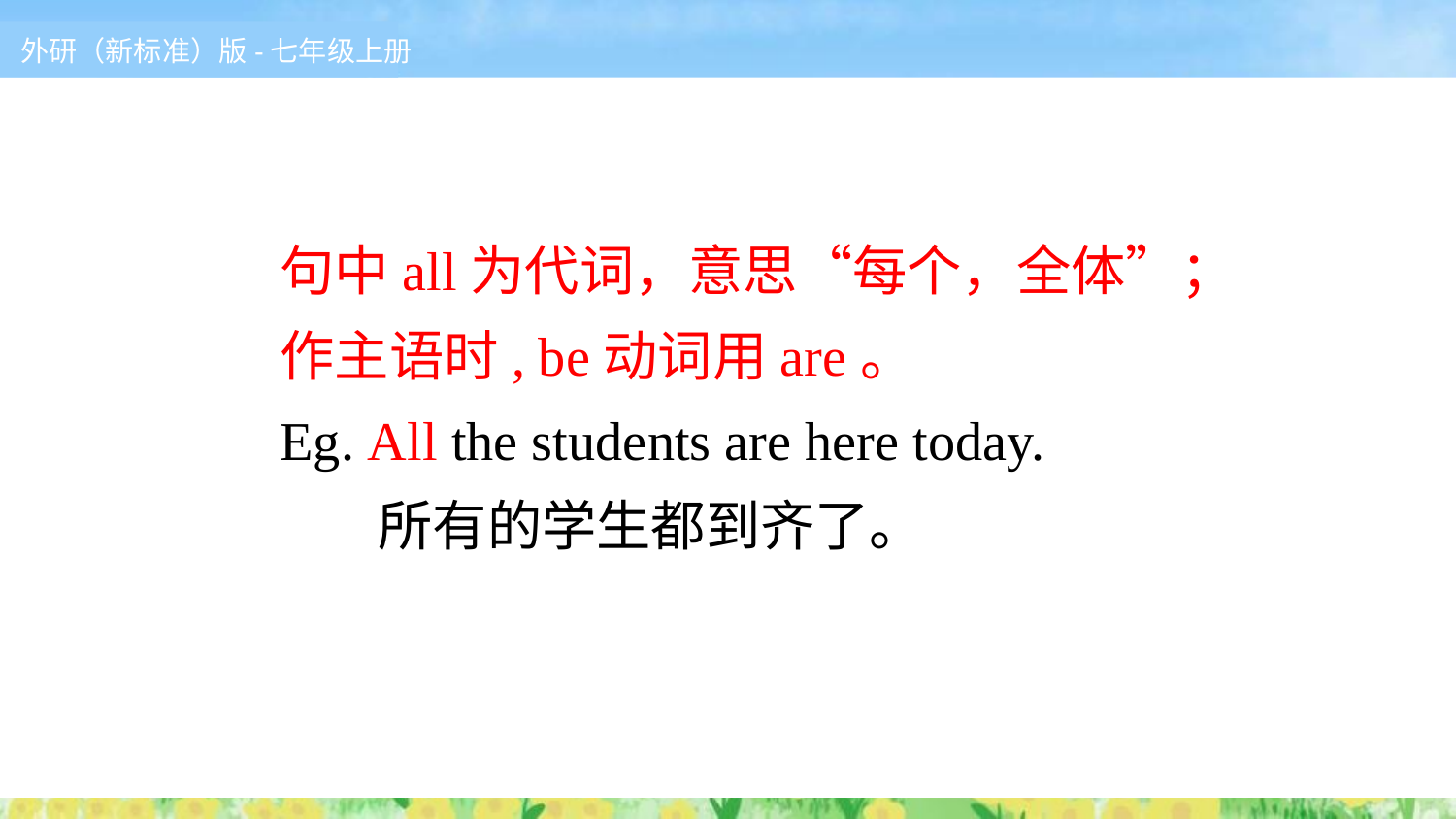

句中all为代词，意思“每个，全体”；作主语时, be动词用are。
Eg. All the students are here today.
       所有的学生都到齐了。